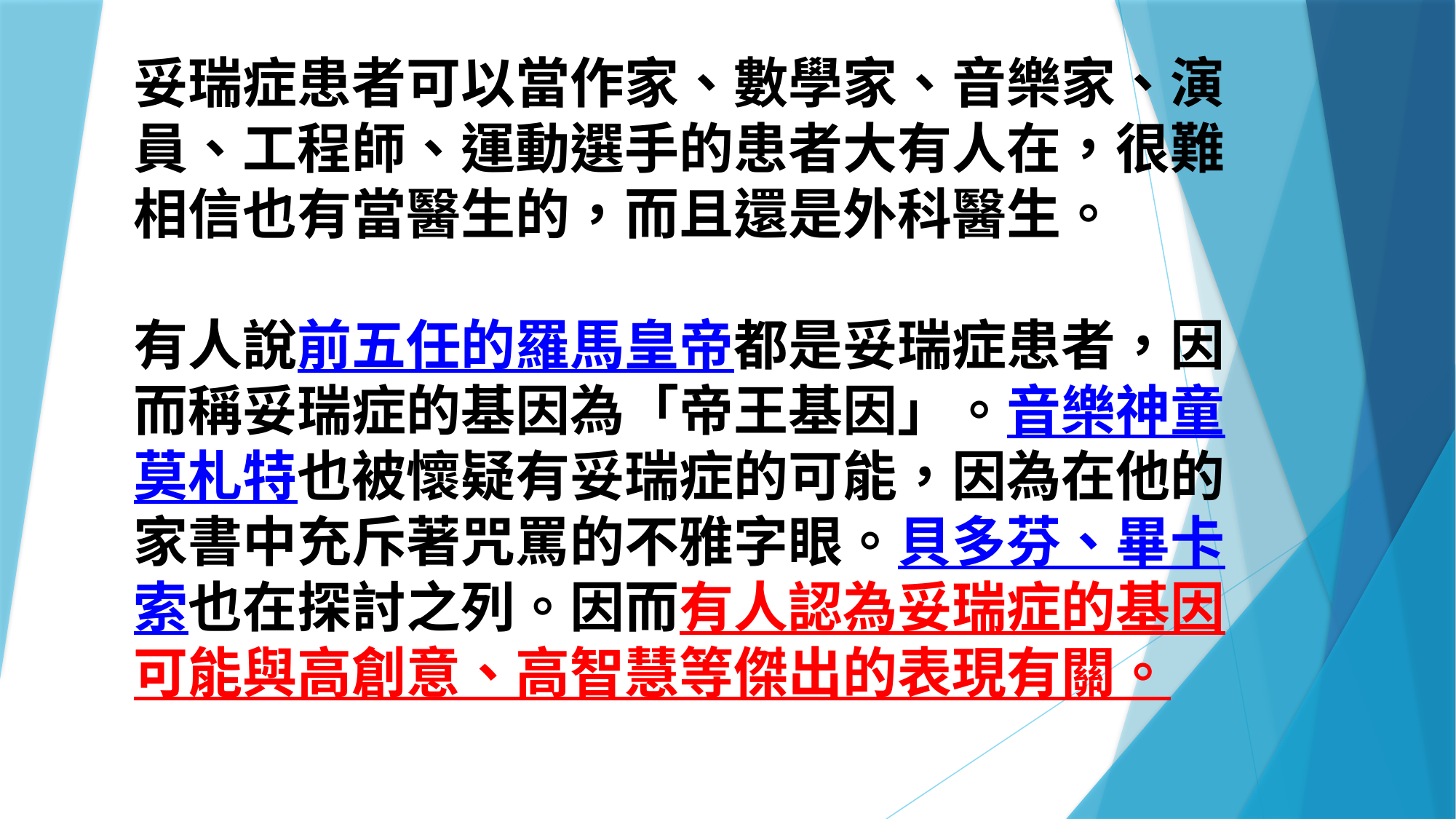

妥瑞症患者可以當作家、數學家、音樂家、演員、工程師、運動選手的患者大有人在，很難相信也有當醫生的，而且還是外科醫生。

有人說前五任的羅馬皇帝都是妥瑞症患者，因而稱妥瑞症的基因為「帝王基因」。音樂神童莫札特也被懷疑有妥瑞症的可能，因為在他的家書中充斥著咒罵的不雅字眼。貝多芬、畢卡索也在探討之列。因而有人認為妥瑞症的基因可能與高創意、高智慧等傑出的表現有關。